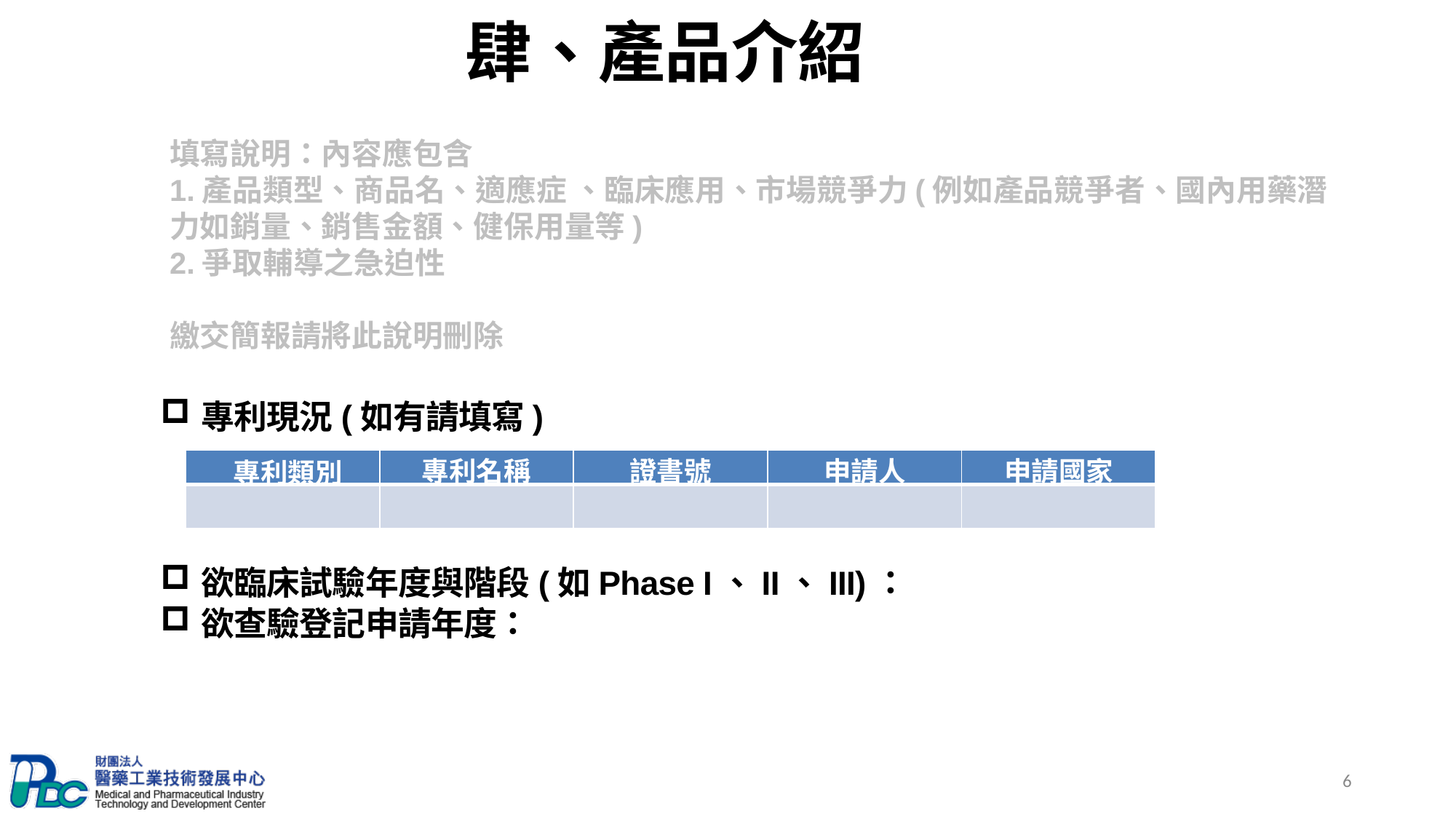

肆、產品介紹
填寫說明：內容應包含
1.產品類型、商品名、適應症 、臨床應用、市場競爭力(例如產品競爭者、國內用藥潛力如銷量、銷售金額、健保用量等)
2.爭取輔導之急迫性

繳交簡報請將此說明刪除

專利現況(如有請填寫)

欲臨床試驗年度與階段(如Phase I、II、III)：
欲查驗登記申請年度：
| 專利類別 | 專利名稱 | 證書號 | 申請人 | 申請國家 |
| --- | --- | --- | --- | --- |
|  |  |  |  |  |
6